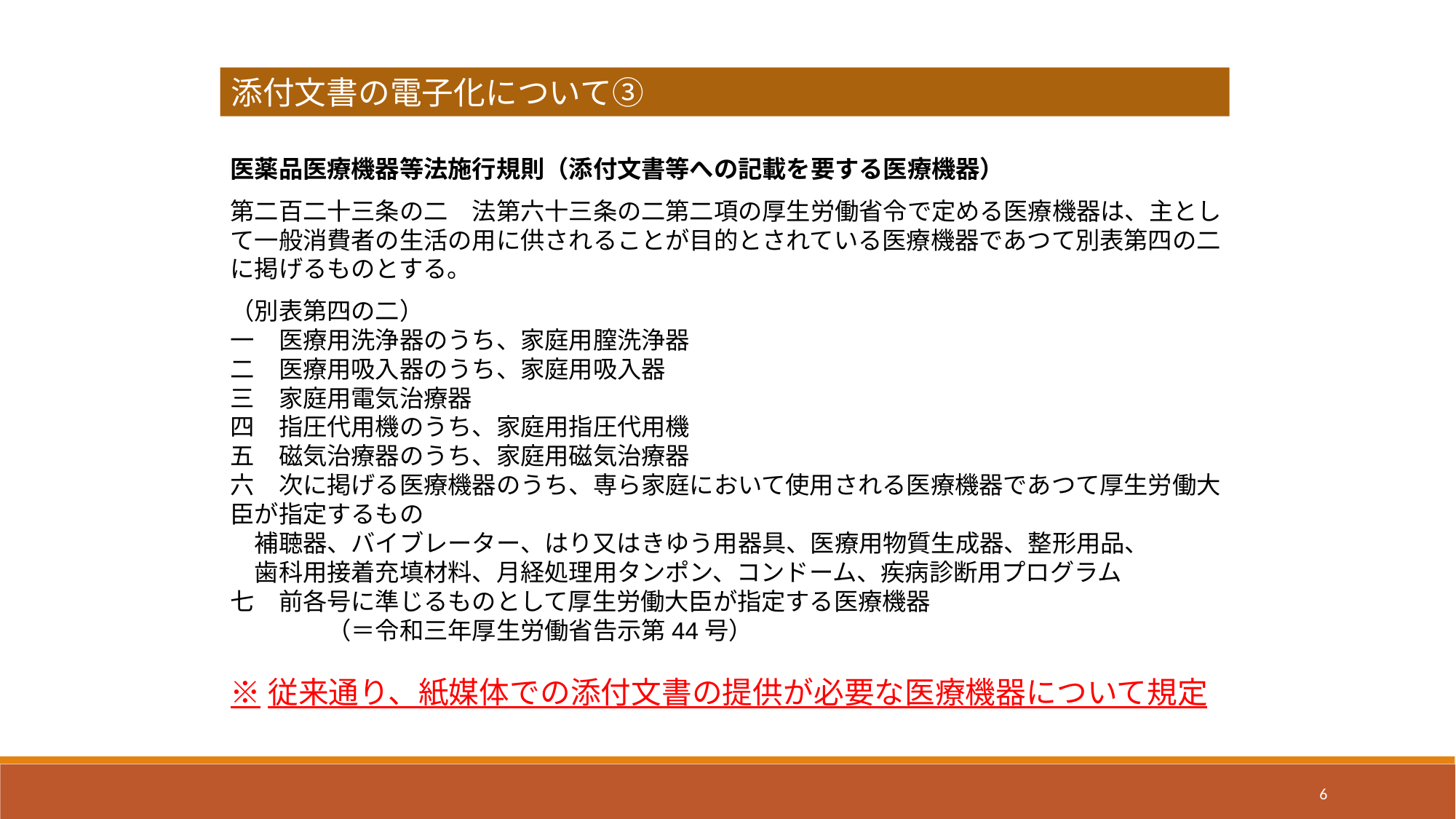

添付文書の電子化について③
医薬品医療機器等法施行規則（添付文書等への記載を要する医療機器）

第二百二十三条の二　法第六十三条の二第二項の厚生労働省令で定める医療機器は、主として一般消費者の生活の用に供されることが目的とされている医療機器であつて別表第四の二に掲げるものとする。

（別表第四の二）
一　医療用洗浄器のうち、家庭用膣洗浄器
二　医療用吸入器のうち、家庭用吸入器
三　家庭用電気治療器
四　指圧代用機のうち、家庭用指圧代用機
五　磁気治療器のうち、家庭用磁気治療器
六　次に掲げる医療機器のうち、専ら家庭において使用される医療機器であつて厚生労働大臣が指定するもの
　補聴器、バイブレーター、はり又はきゆう用器具、医療用物質生成器、整形用品、
　歯科用接着充填材料、月経処理用タンポン、コンドーム、疾病診断用プログラム
七　前各号に準じるものとして厚生労働大臣が指定する医療機器
　　　　（＝令和三年厚生労働省告示第44号）

※従来通り、紙媒体での添付文書の提供が必要な医療機器について規定
6